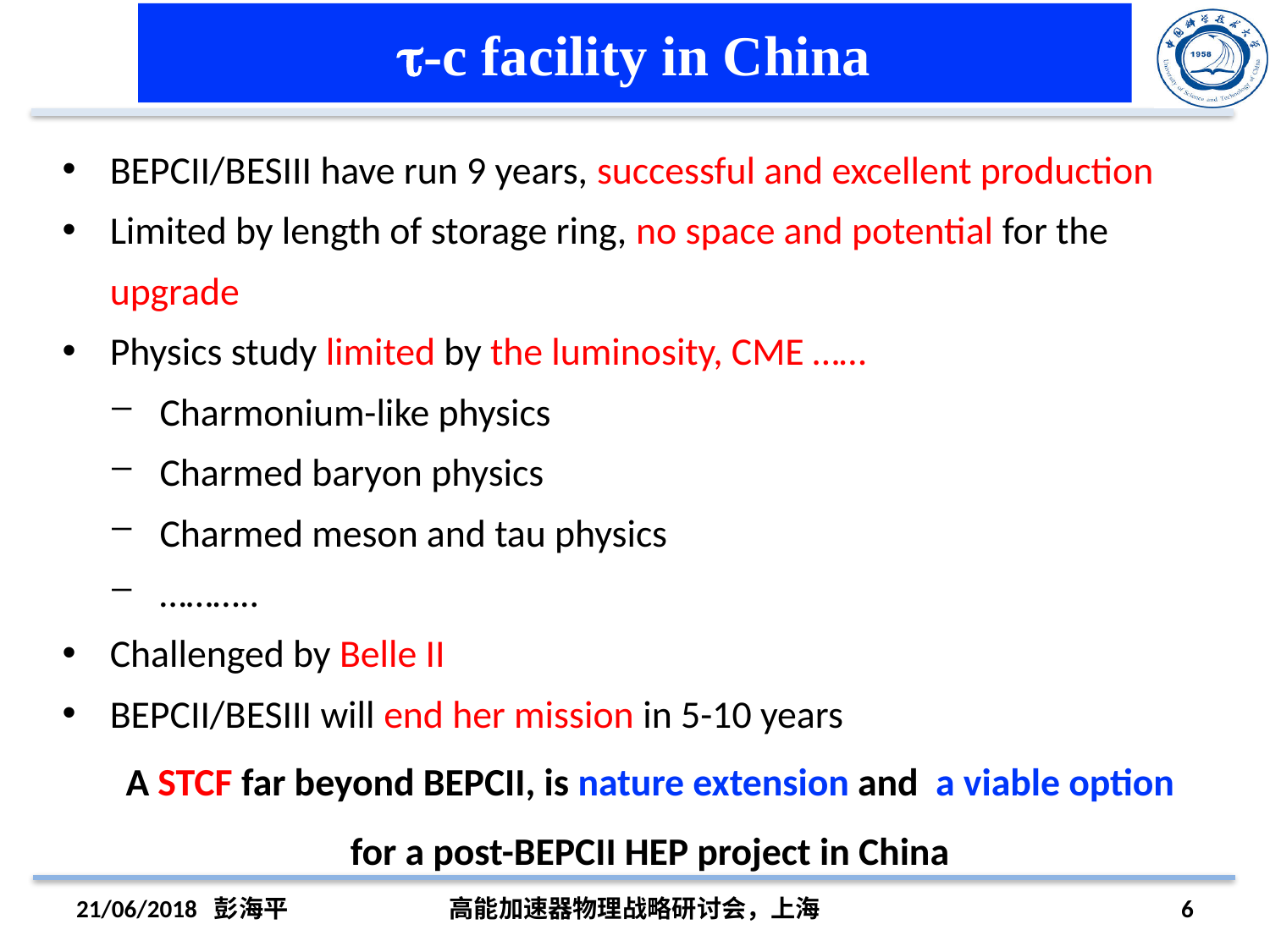

# τ-c facility in China
BEPCII/BESIII have run 9 years, successful and excellent production
Limited by length of storage ring, no space and potential for the upgrade
Physics study limited by the luminosity, CME ……
Charmonium-like physics
Charmed baryon physics
Charmed meson and tau physics
………..
Challenged by Belle II
BEPCII/BESIII will end her mission in 5-10 years
A STCF far beyond BEPCII, is nature extension and  a viable option for a post-BEPCII HEP project in China
21/06/2018  彭海平
高能加速器物理战略研讨会，上海
6